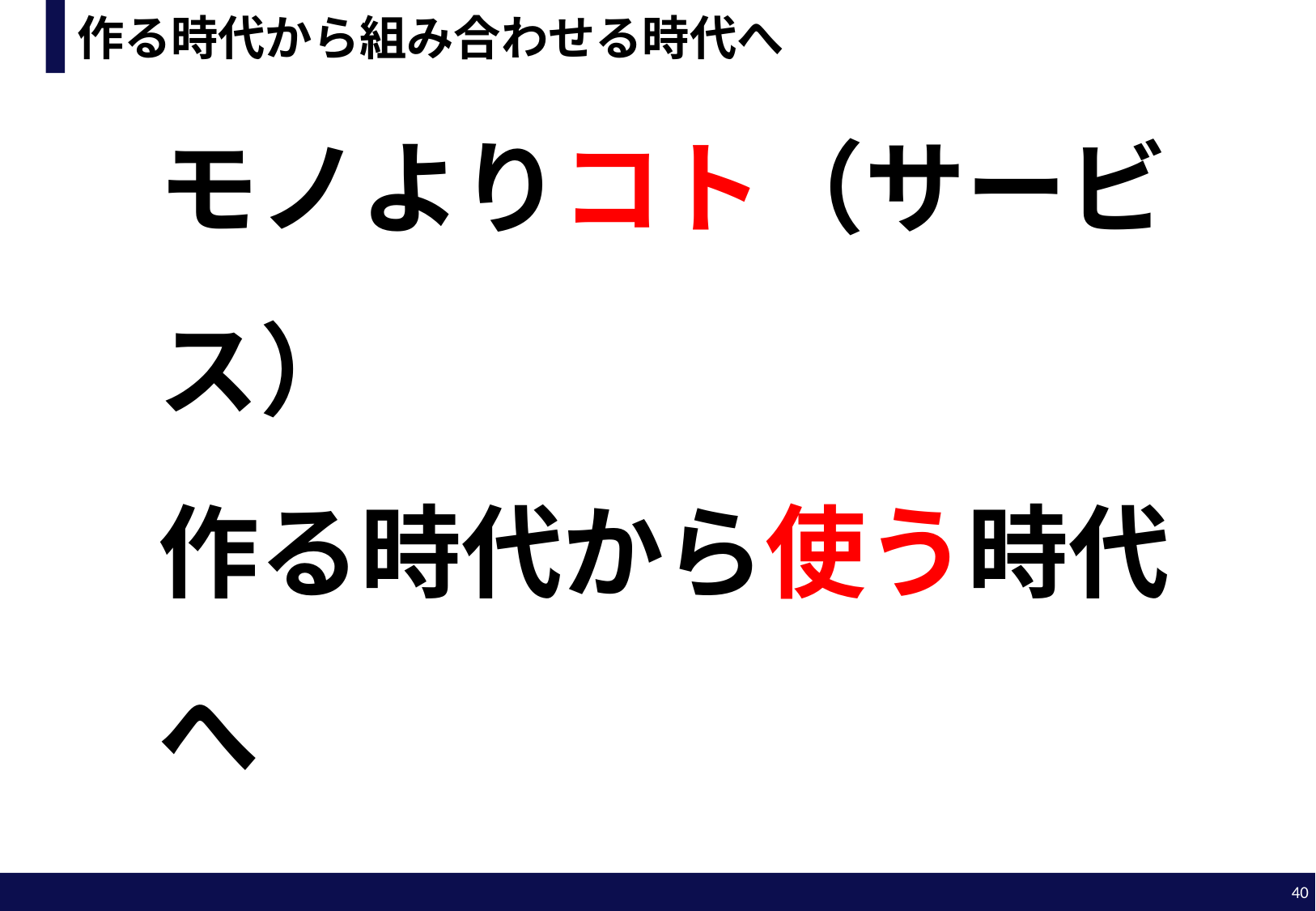

# 作る時代から組み合わせる時代へ
モノよりコト（サービス）
作る時代から使う時代へ